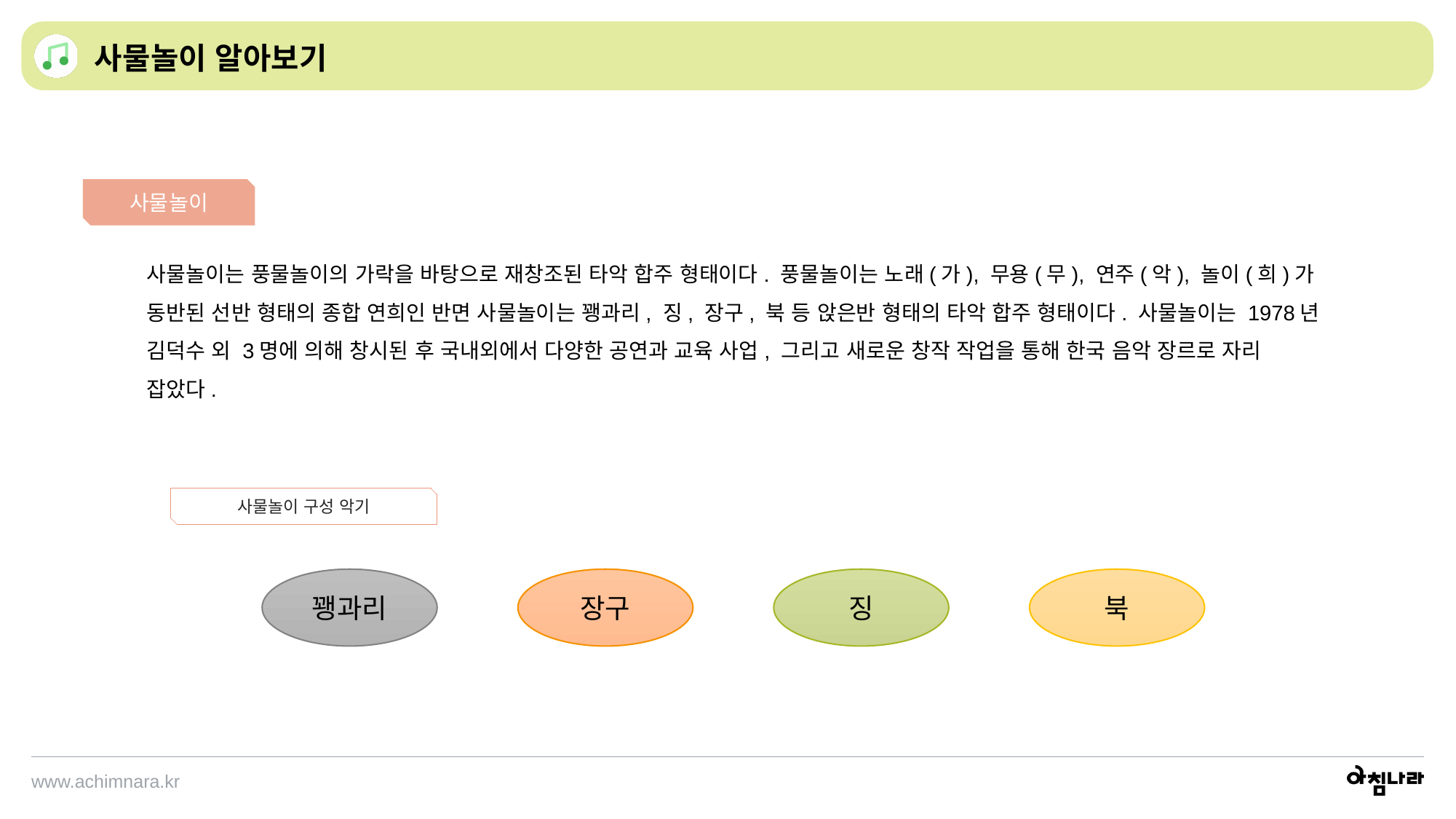

사물놀이 알아보기
사물놀이
사물놀이는 풍물놀이의 가락을 바탕으로 재창조된 타악 합주 형태이다. 풍물놀이는 노래(가), 무용(무), 연주(악), 놀이(희)가 동반된 선반 형태의 종합 연희인 반면 사물놀이는 꽹과리, 징, 장구, 북 등 앉은반 형태의 타악 합주 형태이다. 사물놀이는 1978년 김덕수 외 3명에 의해 창시된 후 국내외에서 다양한 공연과 교육 사업, 그리고 새로운 창작 작업을 통해 한국 음악 장르로 자리 잡았다.
사물놀이 구성 악기
꽹과리
장구
징
북